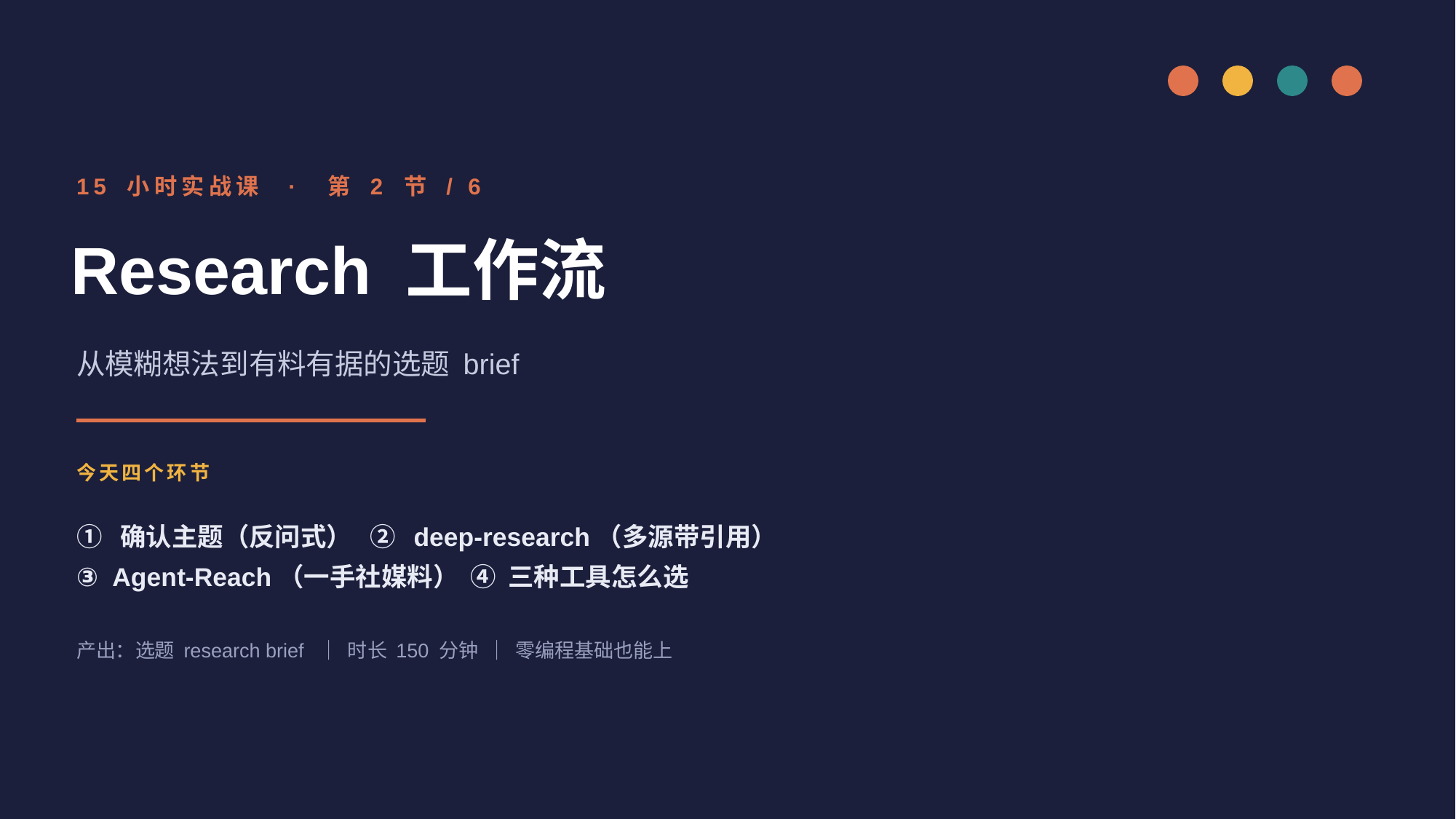

15 小时实战课  ·  第 2 节 / 6
Research 工作流
从模糊想法到有料有据的选题 brief

今天四个环节
①  确认主题（反问式）   ②  deep-research（多源带引用）
③  Agent-Reach（一手社媒料）  ④  三种工具怎么选
产出：选题 research brief  ｜  时长 150 分钟  ｜  零编程基础也能上